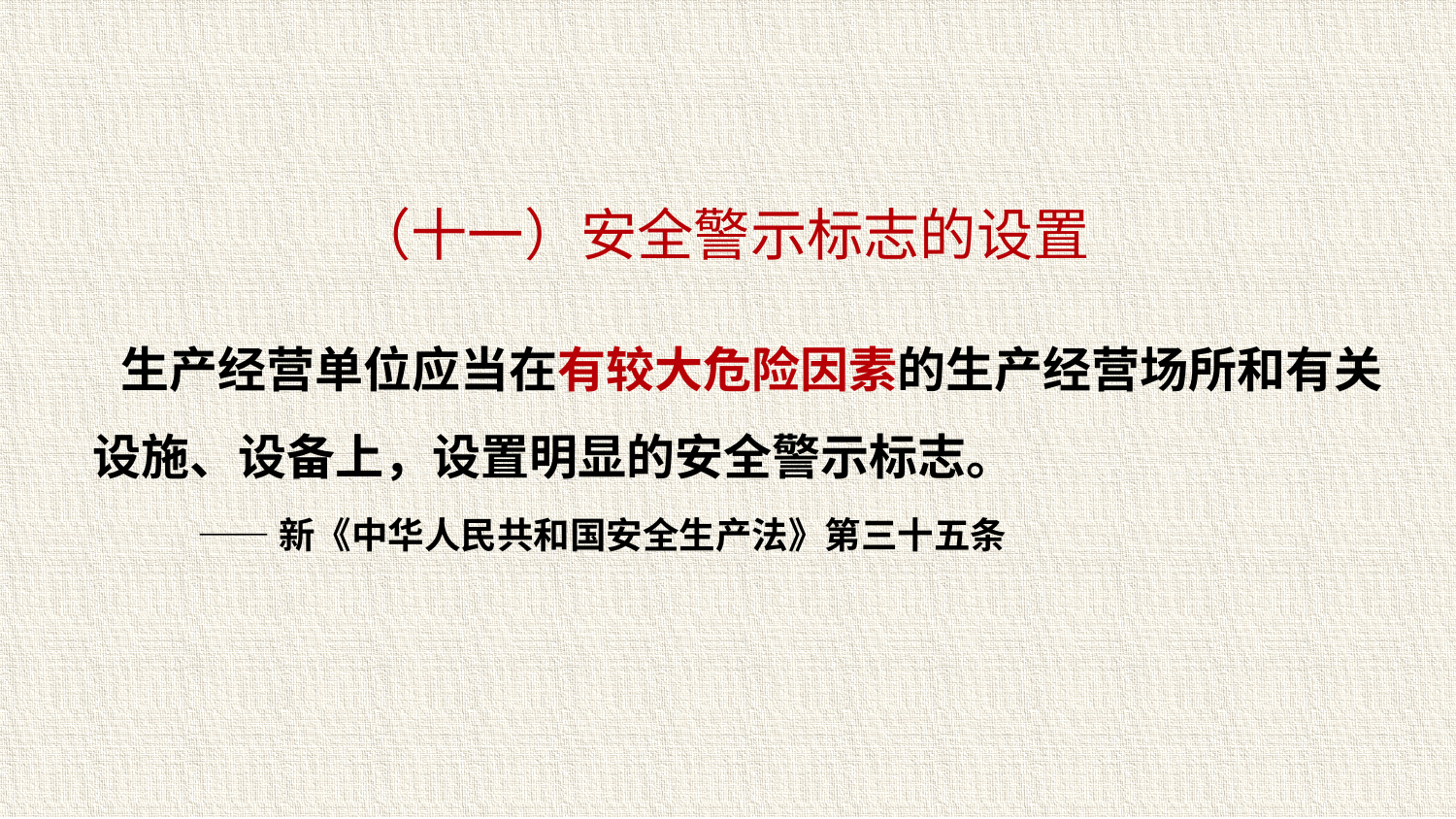

（十一）安全警示标志的设置
  生产经营单位应当在有较大危险因素的生产经营场所和有关设施、设备上，设置明显的安全警示标志。
              ——新《中华人民共和国安全生产法》第三十五条